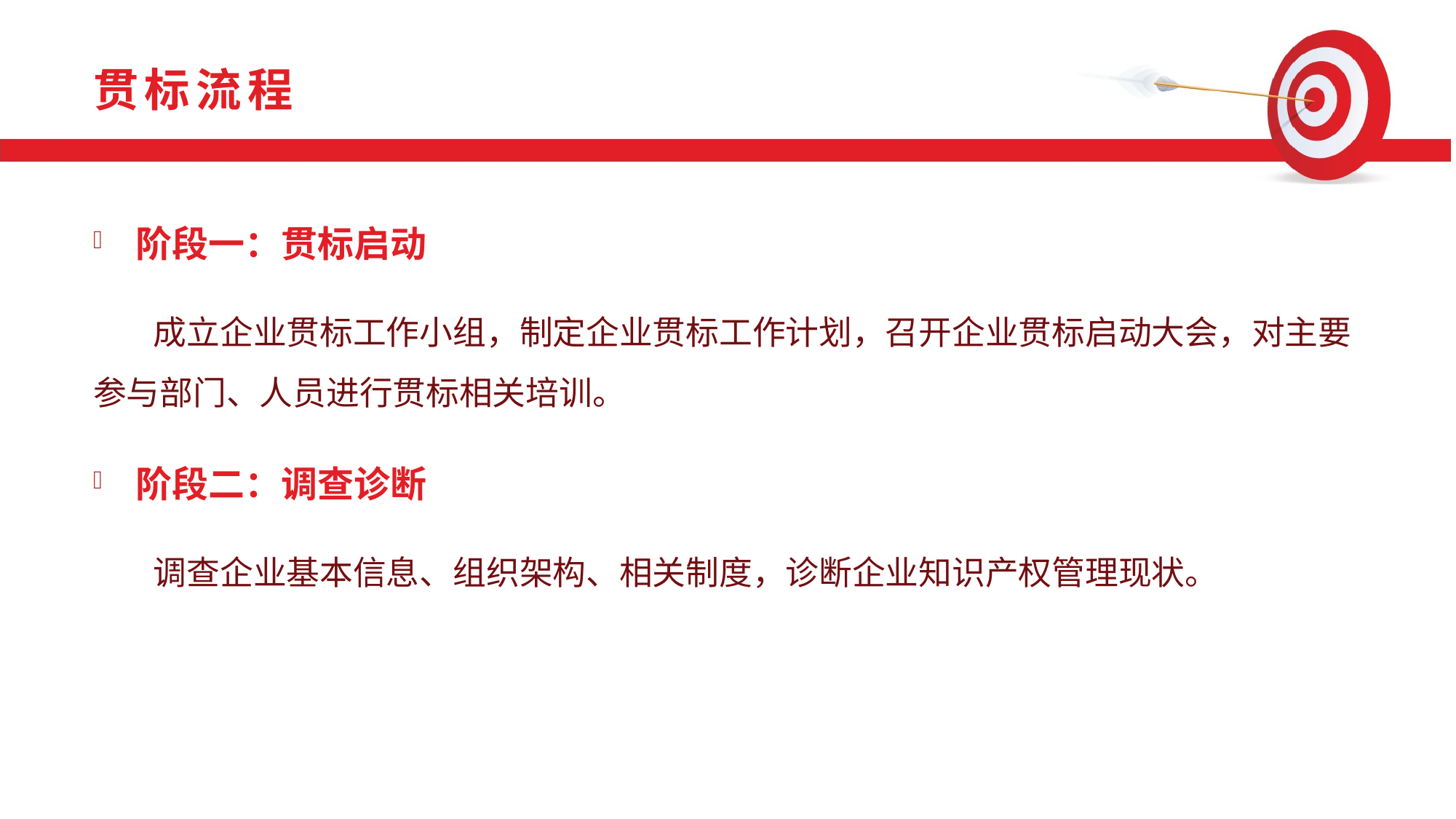

# 贯标流程
阶段一：贯标启动
       成立企业贯标工作小组，制定企业贯标工作计划，召开企业贯标启动大会，对主要参与部门、人员进行贯标相关培训。
阶段二：调查诊断
       调查企业基本信息、组织架构、相关制度，诊断企业知识产权管理现状。